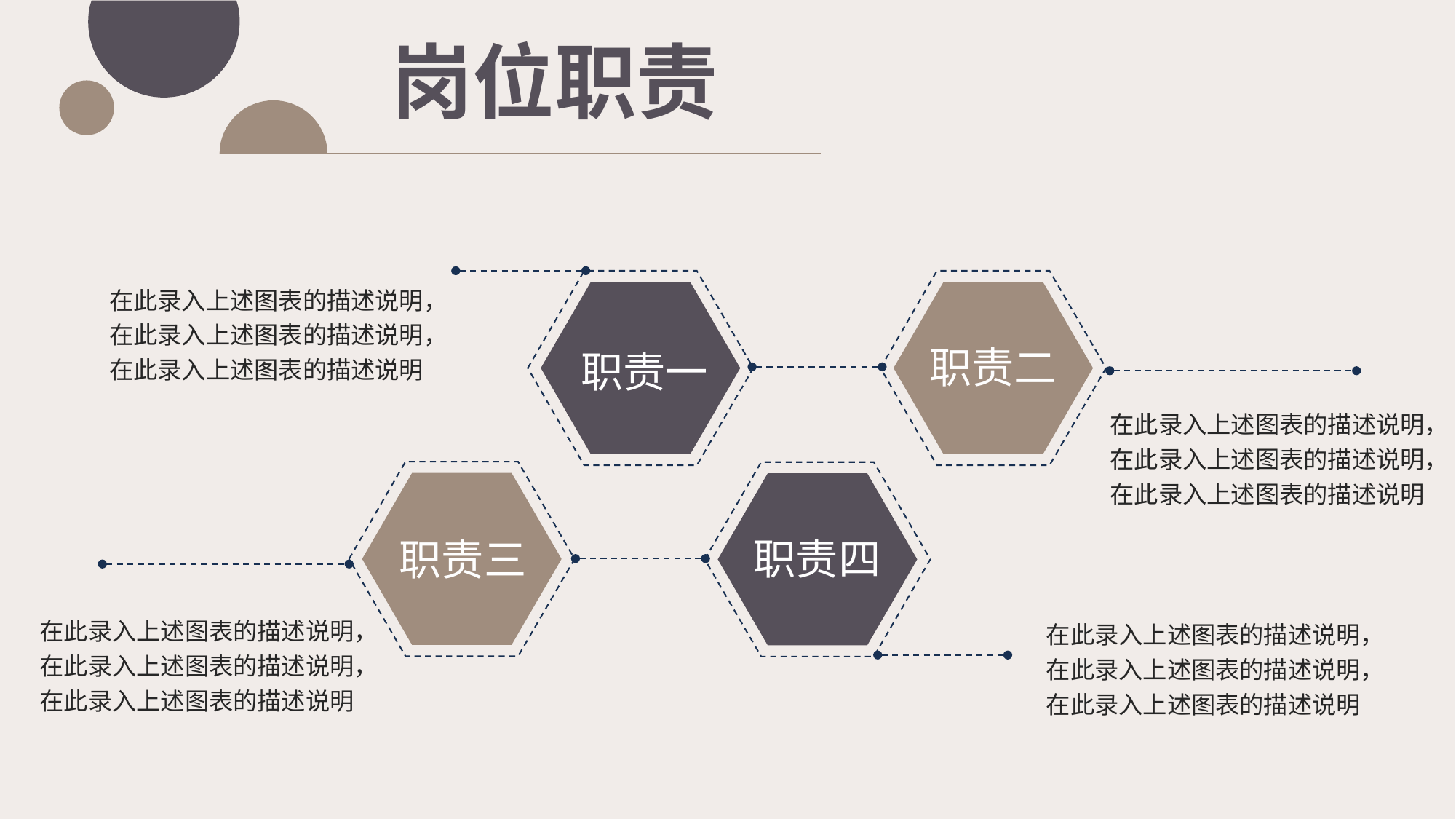

岗位职责

在此录入上述图表的描述说明，在此录入上述图表的描述说明，在此录入上述图表的描述说明

职责一

职责二
在此录入上述图表的描述说明，在此录入上述图表的描述说明，在此录入上述图表的描述说明

职责三

职责四
在此录入上述图表的描述说明，在此录入上述图表的描述说明，在此录入上述图表的描述说明
在此录入上述图表的描述说明，在此录入上述图表的描述说明，在此录入上述图表的描述说明